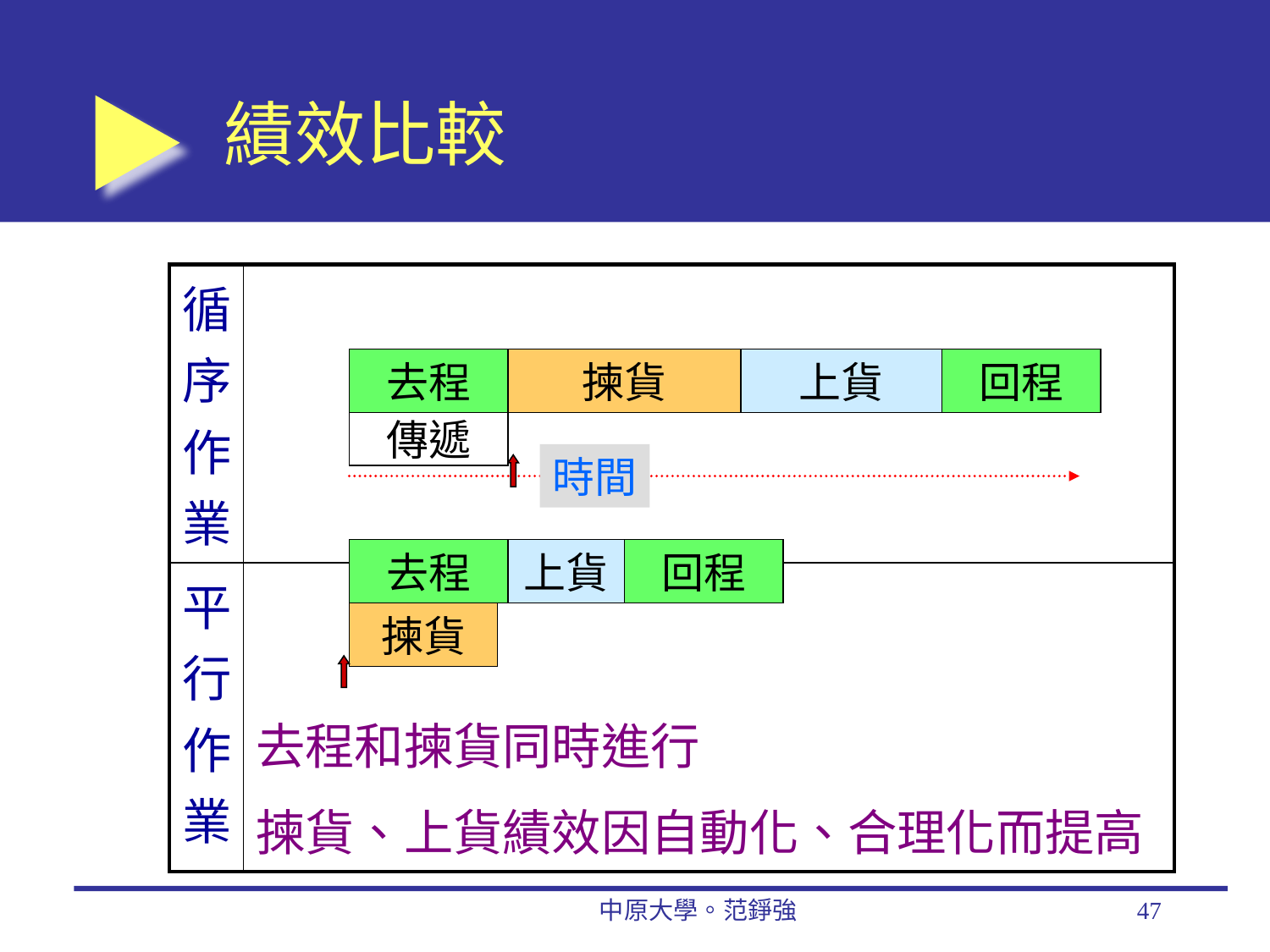

# 績效比較
| 循序作業 |  |
| --- | --- |
| 平行作業 | 去程和揀貨同時進行 揀貨、上貨績效因自動化、合理化而提高 |
去程
揀貨
上貨
回程
傳遞
時間

去程
上貨
回程
揀貨

中原大學。范錚強
47